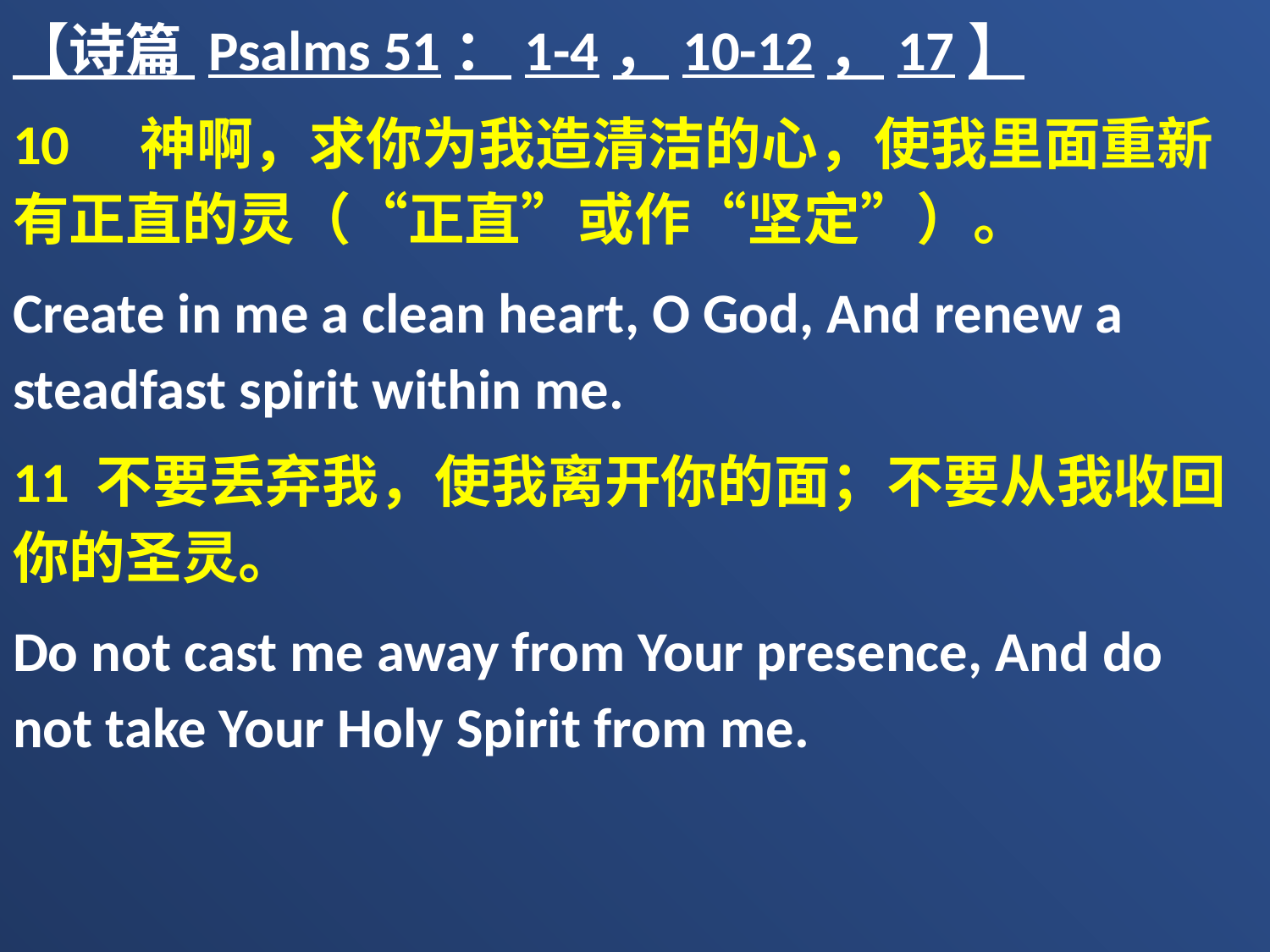

【诗篇 Psalms 51：1-4，10-12，17】
10　神啊，求你为我造清洁的心，使我里面重新有正直的灵（“正直”或作“坚定”）。
Create in me a clean heart, O God, And renew a steadfast spirit within me.
11 不要丢弃我，使我离开你的面；不要从我收回你的圣灵。
Do not cast me away from Your presence, And do not take Your Holy Spirit from me.